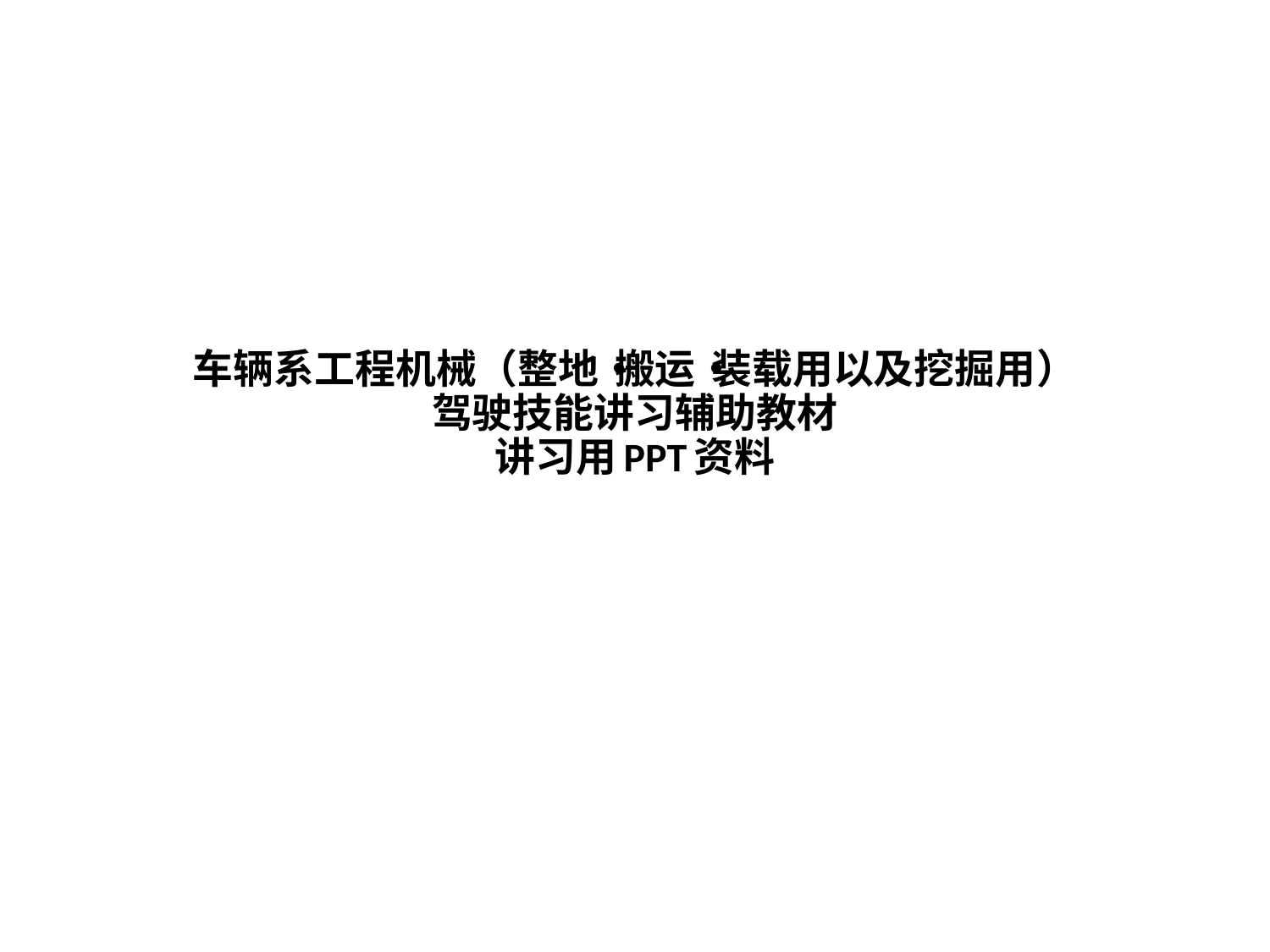

# 车辆系工程机械（整地・搬运・装载用以及挖掘用） 驾驶技能讲习辅助教材 讲习用PPT资料